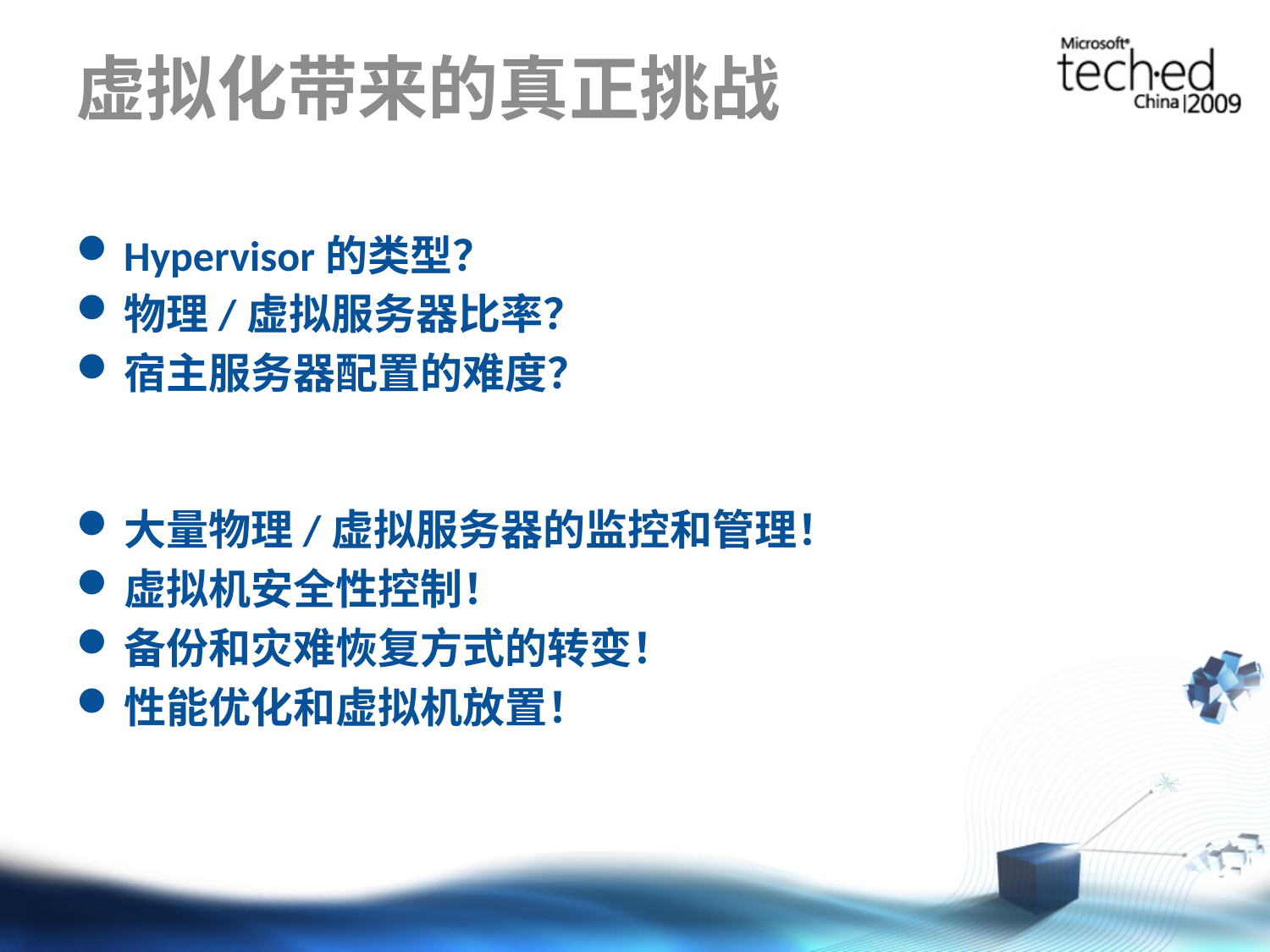

# 虚拟化带来的真正挑战
Hypervisor的类型？
物理/虚拟服务器比率？
宿主服务器配置的难度？
大量物理/虚拟服务器的监控和管理！
虚拟机安全性控制！
备份和灾难恢复方式的转变！
性能优化和虚拟机放置！